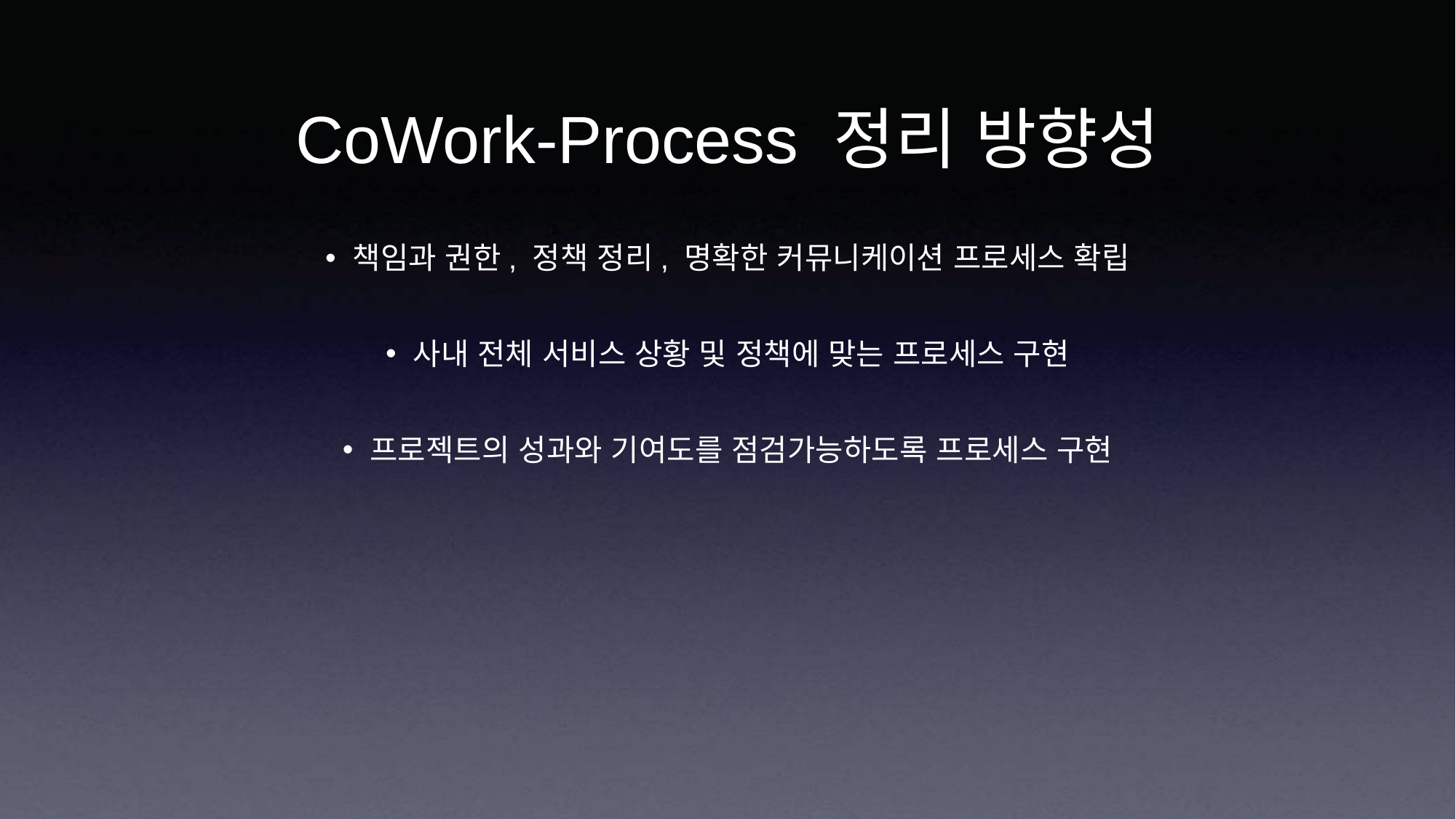

# CoWork-Process 정리 방향성
책임과 권한, 정책 정리, 명확한 커뮤니케이션 프로세스 확립

사내 전체 서비스 상황 및 정책에 맞는 프로세스 구현

프로젝트의 성과와 기여도를 점검가능하도록 프로세스 구현